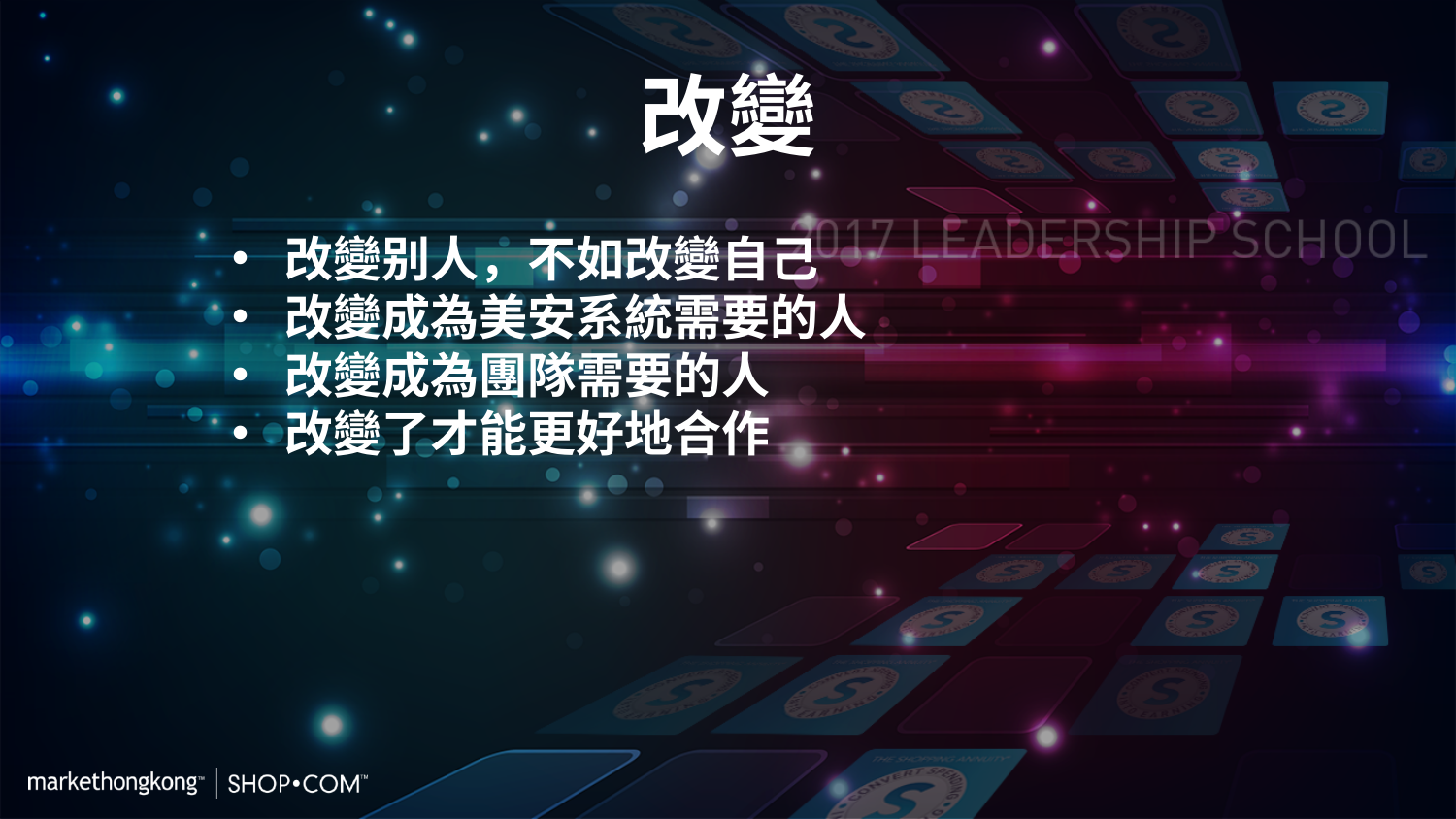

改變
改變别人，不如改變自己
改變成為美安系統需要的人
改變成為團隊需要的人
改變了才能更好地合作